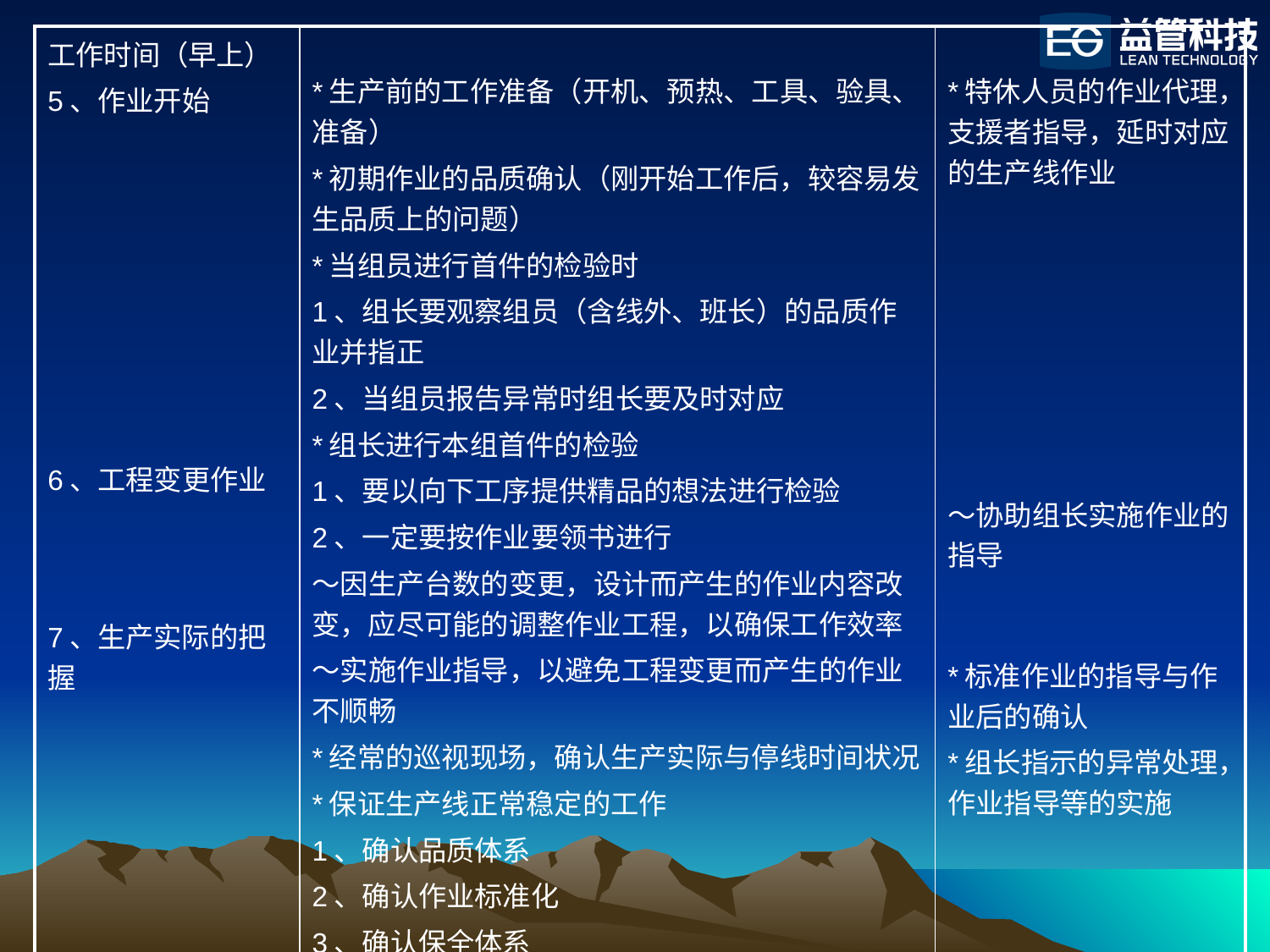

| 工作时间（早上） 5、作业开始 6、工程变更作业 7、生产实际的把握 | \*生产前的工作准备（开机、预热、工具、验具、准备） \*初期作业的品质确认（刚开始工作后，较容易发生品质上的问题） \*当组员进行首件的检验时 1、组长要观察组员（含线外、班长）的品质作业并指正 2、当组员报告异常时组长要及时对应 \*组长进行本组首件的检验 1、要以向下工序提供精品的想法进行检验 2、一定要按作业要领书进行 ～因生产台数的变更，设计而产生的作业内容改变，应尽可能的调整作业工程，以确保工作效率 ～实施作业指导，以避免工程变更而产生的作业不顺畅 \*经常的巡视现场，确认生产实际与停线时间状况 \*保证生产线正常稳定的工作 1、确认品质体系 2、确认作业标准化 3、确认保全体系 4、确认自己的规定是否实施中 5、对问题点进行持续的改进 | \*特休人员的作业代理，支援者指导，延时对应的生产线作业 ～协助组长实施作业的指导 \*标准作业的指导与作业后的确认 \*组长指示的异常处理，作业指导等的实施 |
| --- | --- | --- |